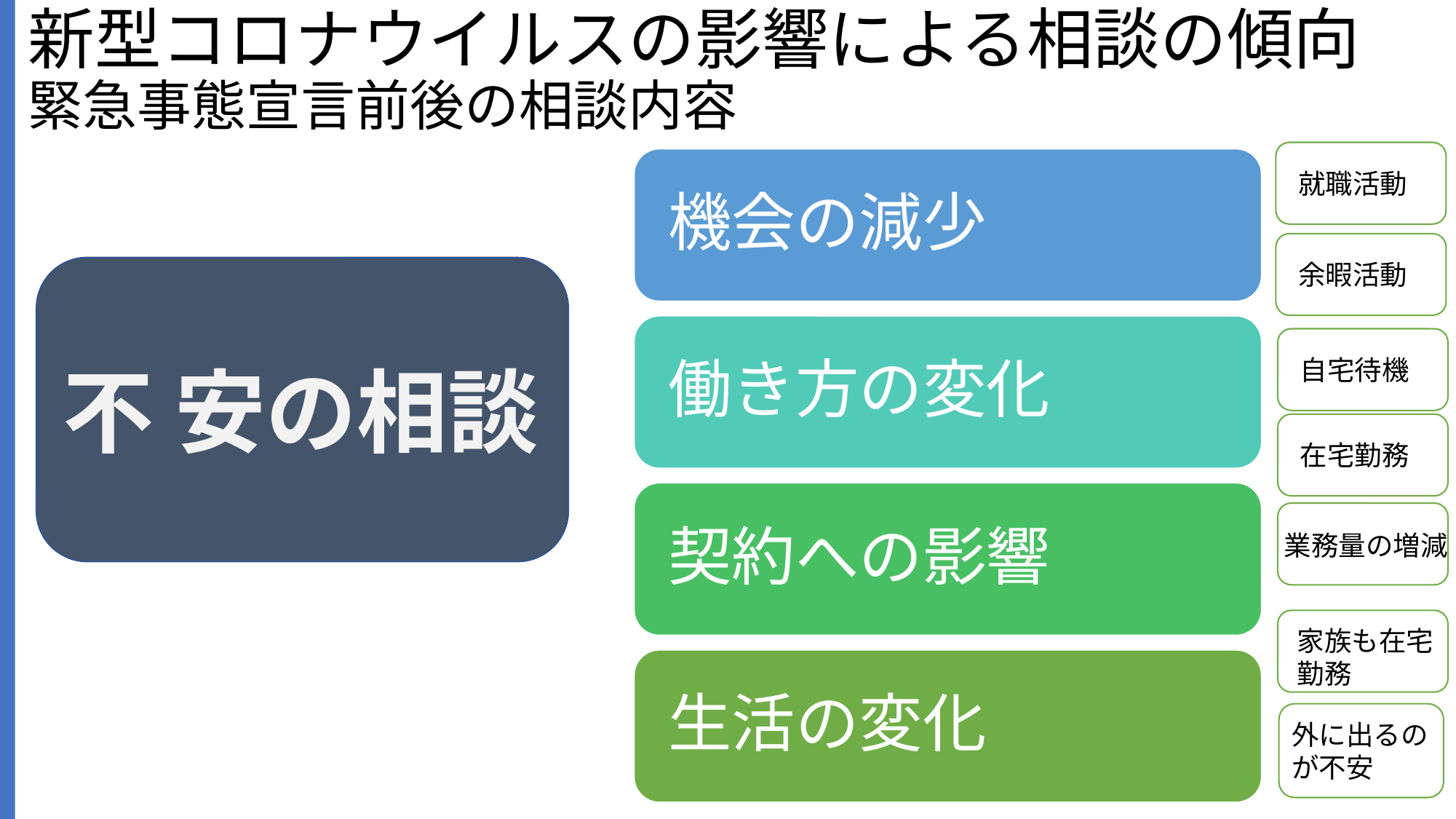

新型コロナウイルスの影響による相談の傾向
緊急事態宣言前後の相談内容

機会の減少
働き方の変化
契約への影響
生活の変化
就職活動

余暇活動

自宅待機
不 安の相談

在宅勤務

業務量の増減

家族も在宅勤務

外に出るのが不安